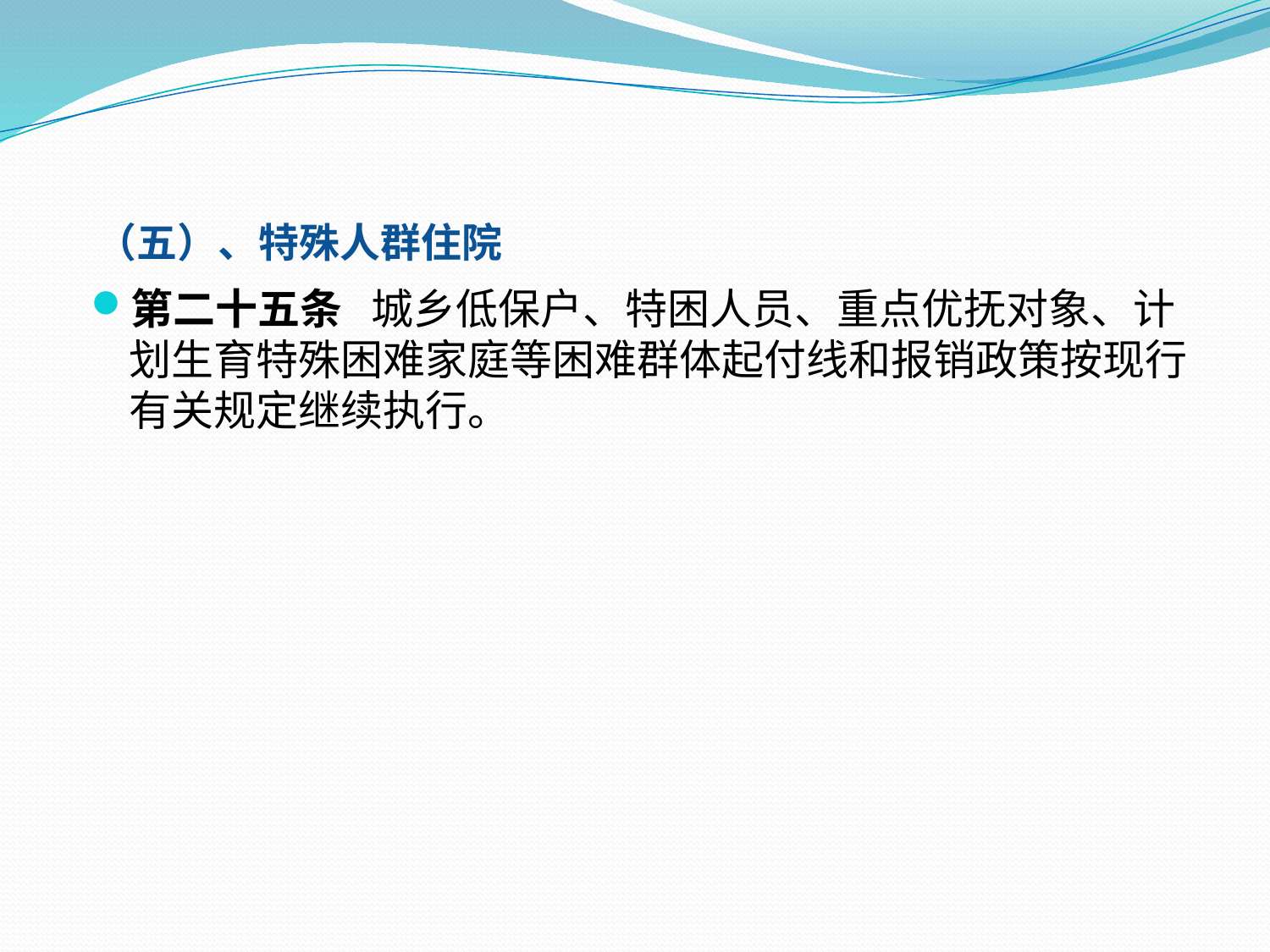

#
  （五）、特殊人群住院

第二十五条   城乡低保户、特困人员、重点优抚对象、计划生育特殊困难家庭等困难群体起付线和报销政策按现行有关规定继续执行。